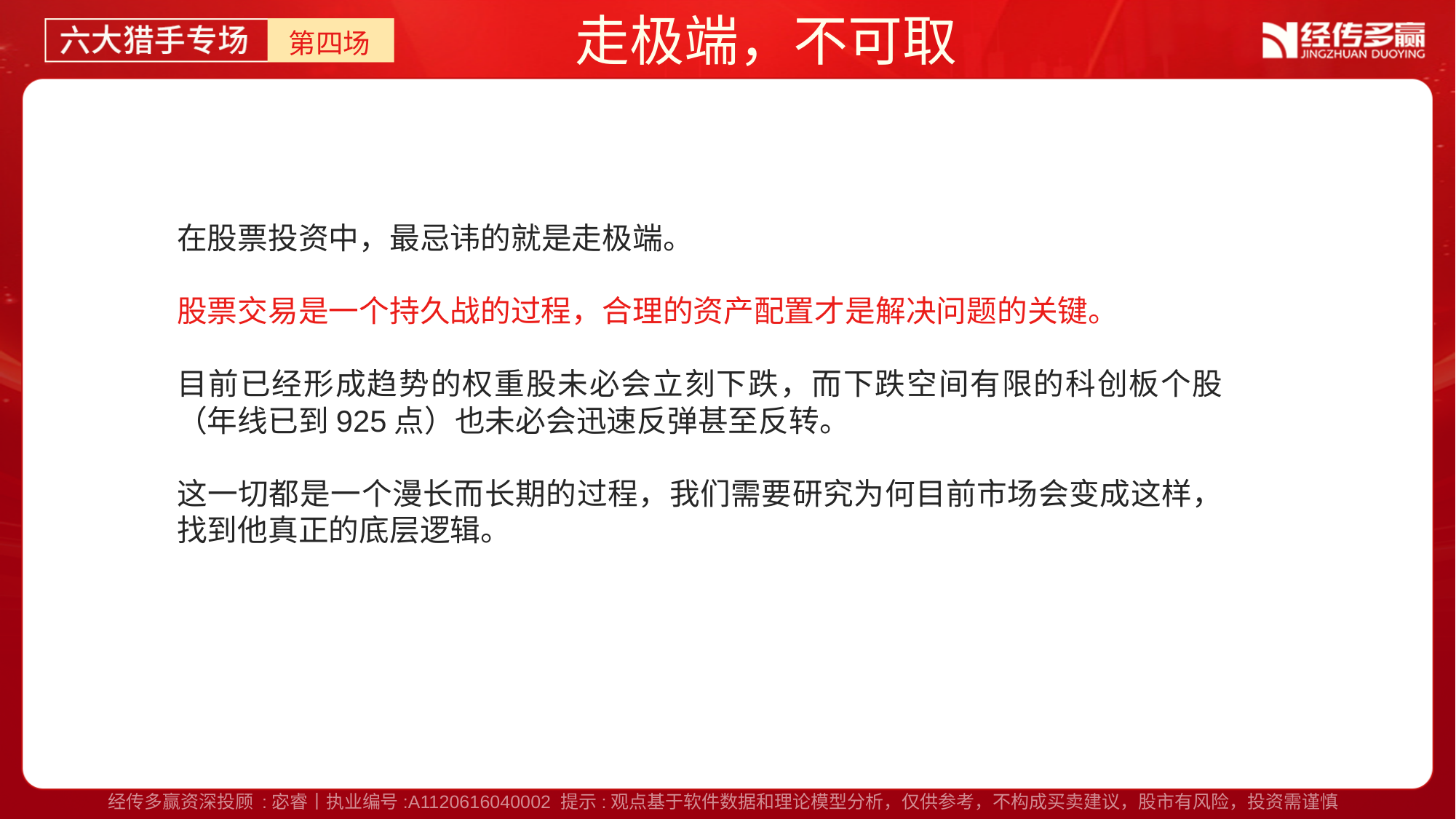

走极端，不可取
第四场
在股票投资中，最忌讳的就是走极端。

股票交易是一个持久战的过程，合理的资产配置才是解决问题的关键。

目前已经形成趋势的权重股未必会立刻下跌，而下跌空间有限的科创板个股（年线已到925点）也未必会迅速反弹甚至反转。

这一切都是一个漫长而长期的过程，我们需要研究为何目前市场会变成这样，找到他真正的底层逻辑。
经传多赢资深投顾 :宓睿丨执业编号:A1120616040002 提示:观点基于软件数据和理论模型分析，仅供参考，不构成买卖建议，股市有风险，投资需谨慎